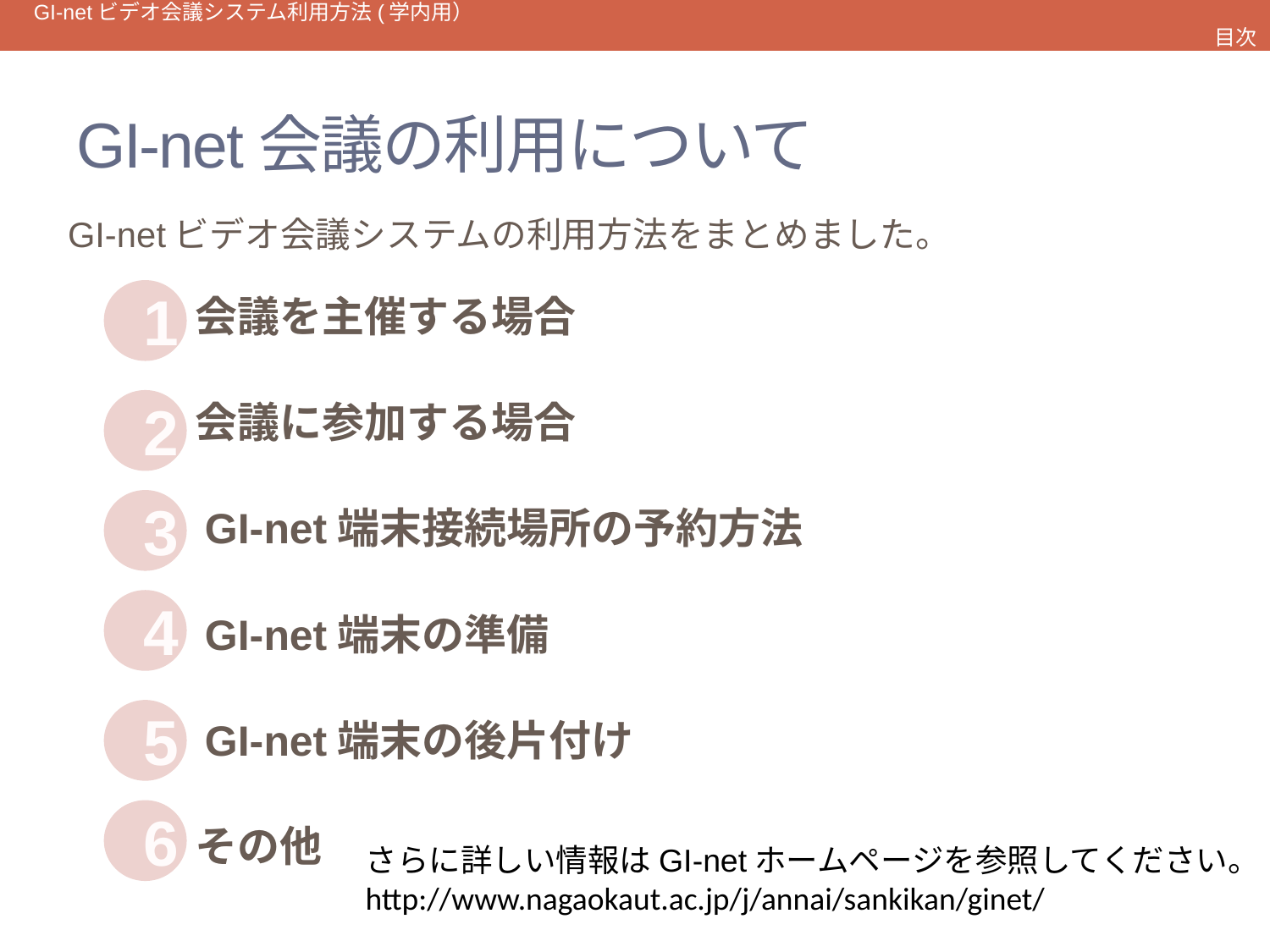

GI-netビデオ会議システム利用方法(学内用）　　　　　　　　　　　　　　　　　　　　　　　　　　　　　　　　　　　　　　　　　　　　　　　　　　　　　　　　目次
# GI-net会議の利用について
GI-netビデオ会議システムの利用方法をまとめました。

　　　会議を主催する場合

　　　会議に参加する場合

　　　GI-net端末接続場所の予約方法

　　　GI-net端末の準備

　　　GI-net端末の後片付け

　　　その他
1

2

3

4

5

6

さらに詳しい情報はGI-netホームページを参照してください。
http://www.nagaokaut.ac.jp/j/annai/sankikan/ginet/